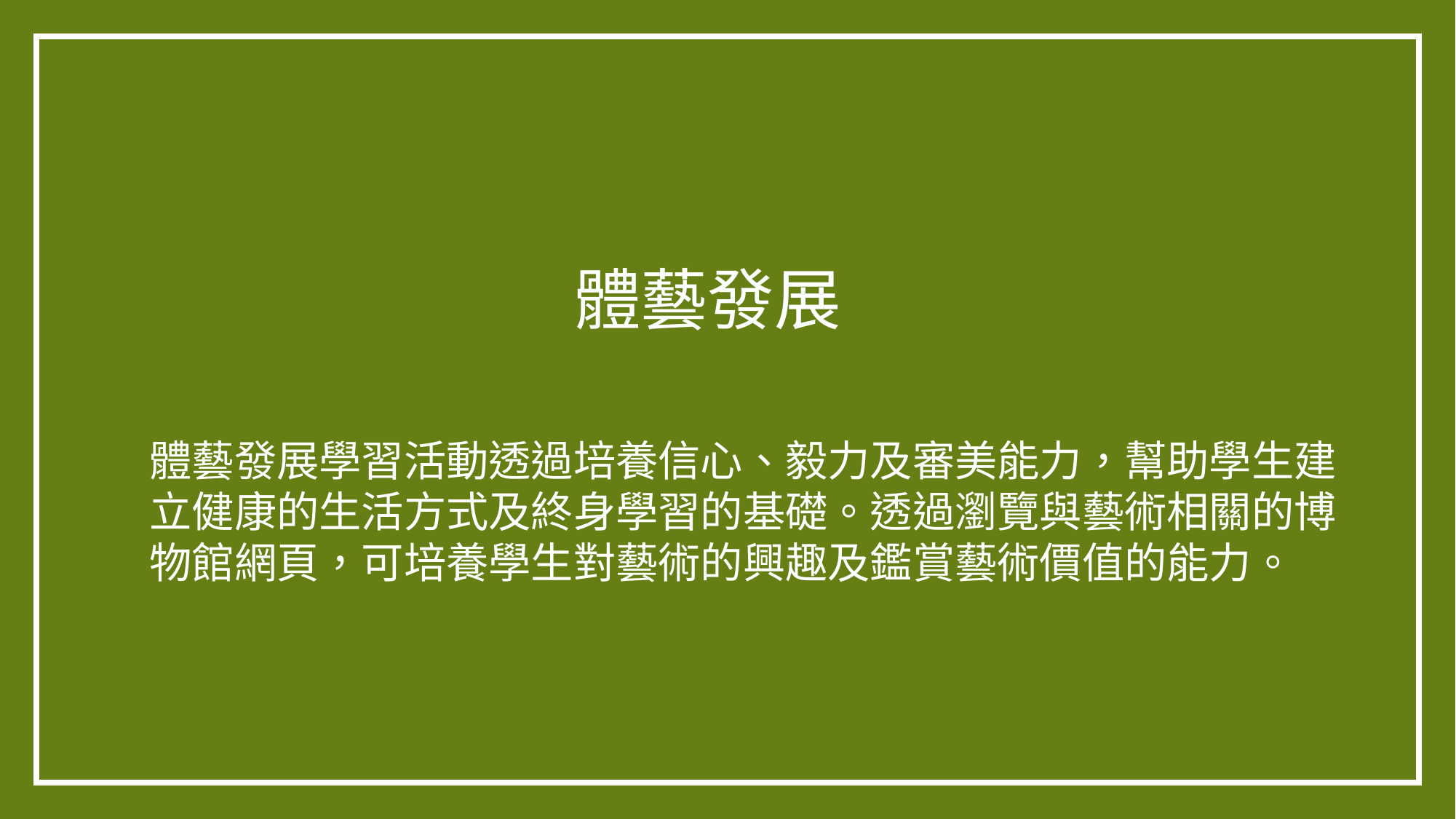

# 體藝發展
體藝發展學習活動透過培養信心、毅力及審美能力，幫助學生建立健康的生活方式及終身學習的基礎。透過瀏覽與藝術相關的博物館網頁，可培養學生對藝術的興趣及鑑賞藝術價值的能力。